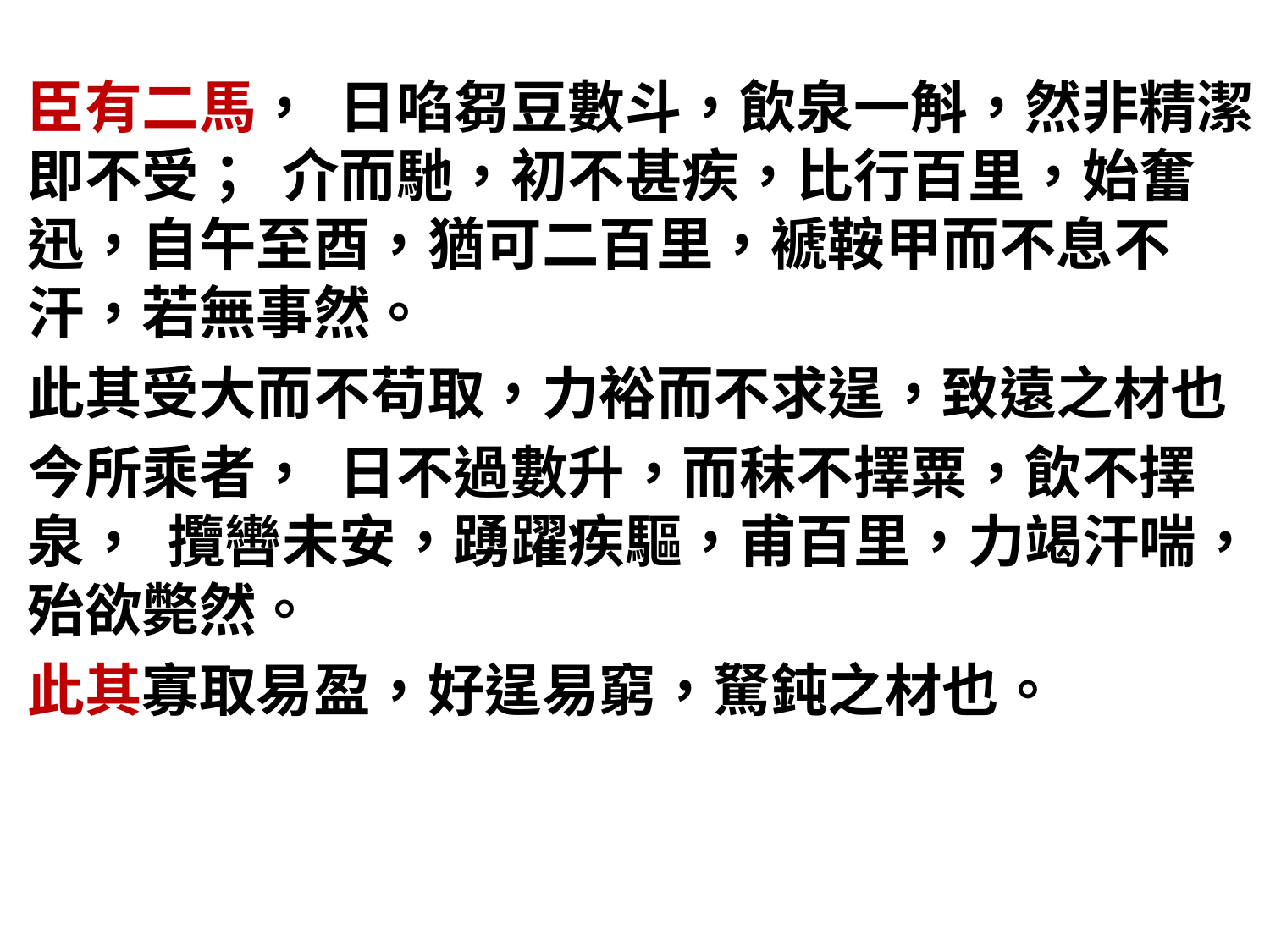

臣有二馬，  日啗芻豆數斗，飲泉一斛，然非精潔即不受；  介而馳，初不甚疾，比行百里，始奮迅，自午至酉，猶可二百里，褫鞍甲而不息不汗，若無事然。
此其受大而不苟取，力裕而不求逞，致遠之材也
今所乘者，  日不過數升，而秣不擇粟，飲不擇泉，  攬轡未安，踴躍疾驅，甫百里，力竭汗喘，殆欲斃然。
此其寡取易盈，好逞易窮，駑鈍之材也。